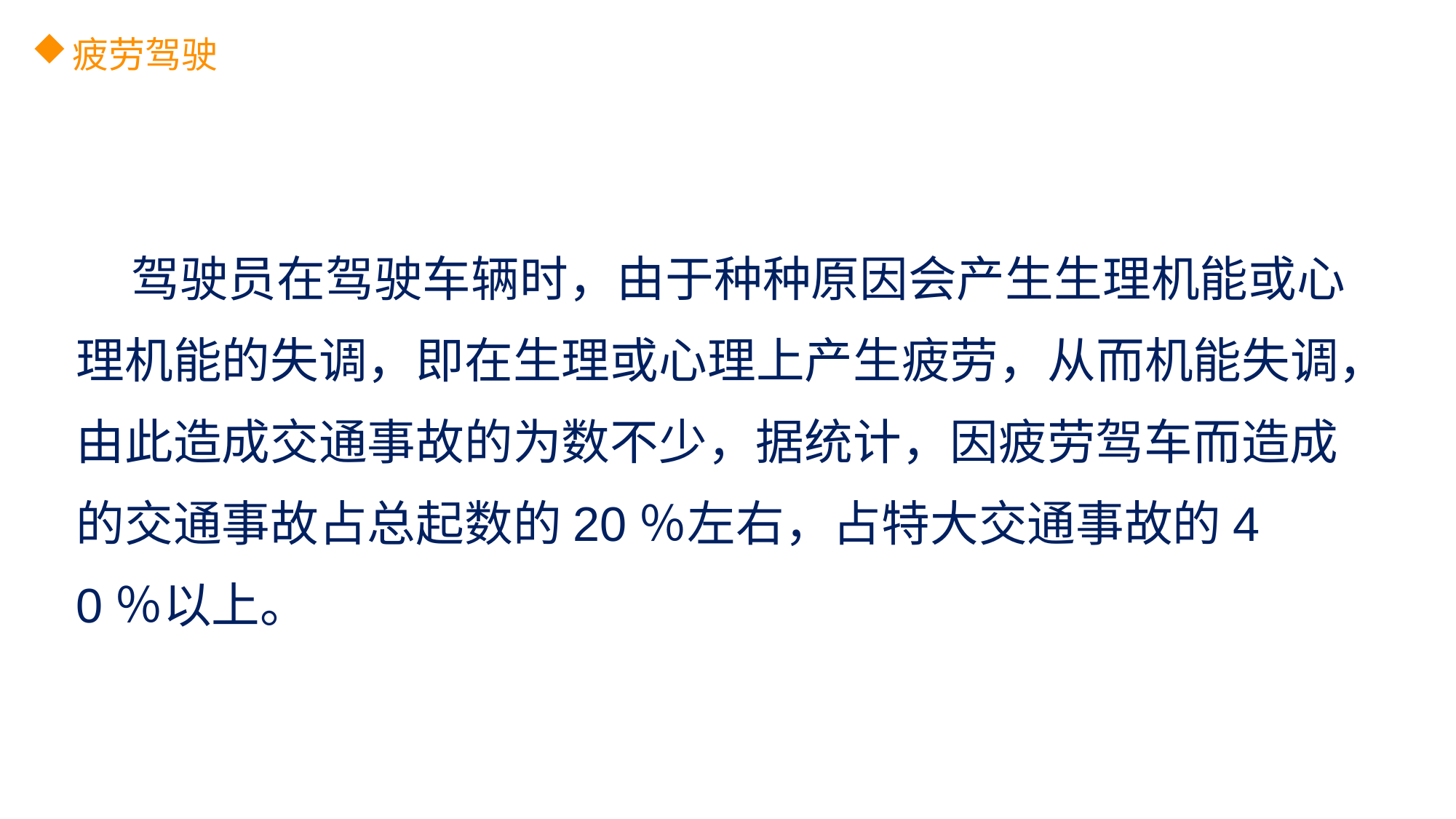

疲劳驾驶
    驾驶员在驾驶车辆时，由于种种原因会产生生理机能或心理机能的失调，即在生理或心理上产生疲劳，从而机能失调，由此造成交通事故的为数不少，据统计，因疲劳驾车而造成的交通事故占总起数的20％左右，占特大交通事故的4 0％以上。